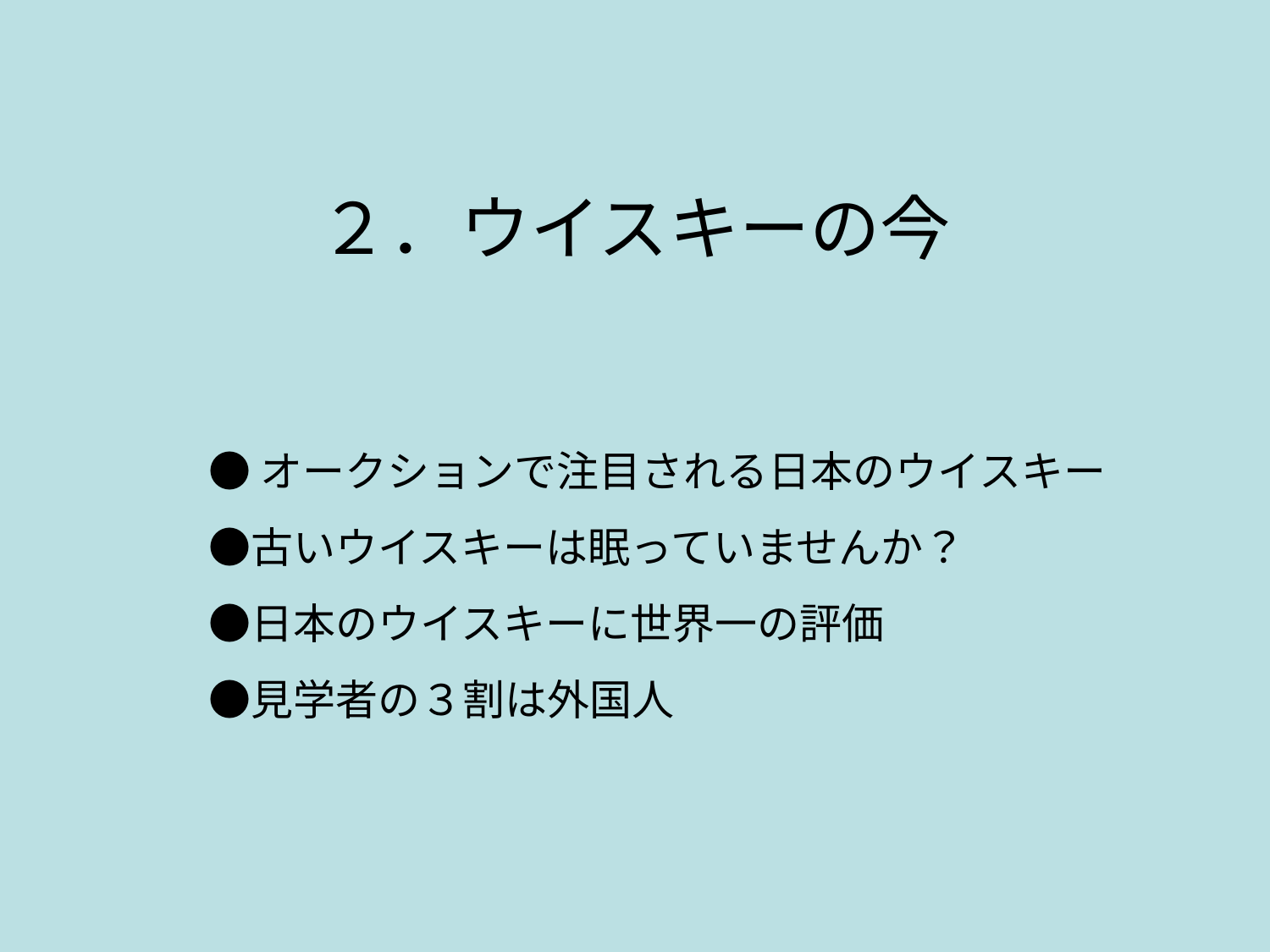

２．ウイスキーの今
# ●オークションで注目される日本のウイスキー ●古いウイスキーは眠っていませんか？ ●日本のウイスキーに世界一の評価 ●見学者の３割は外国人